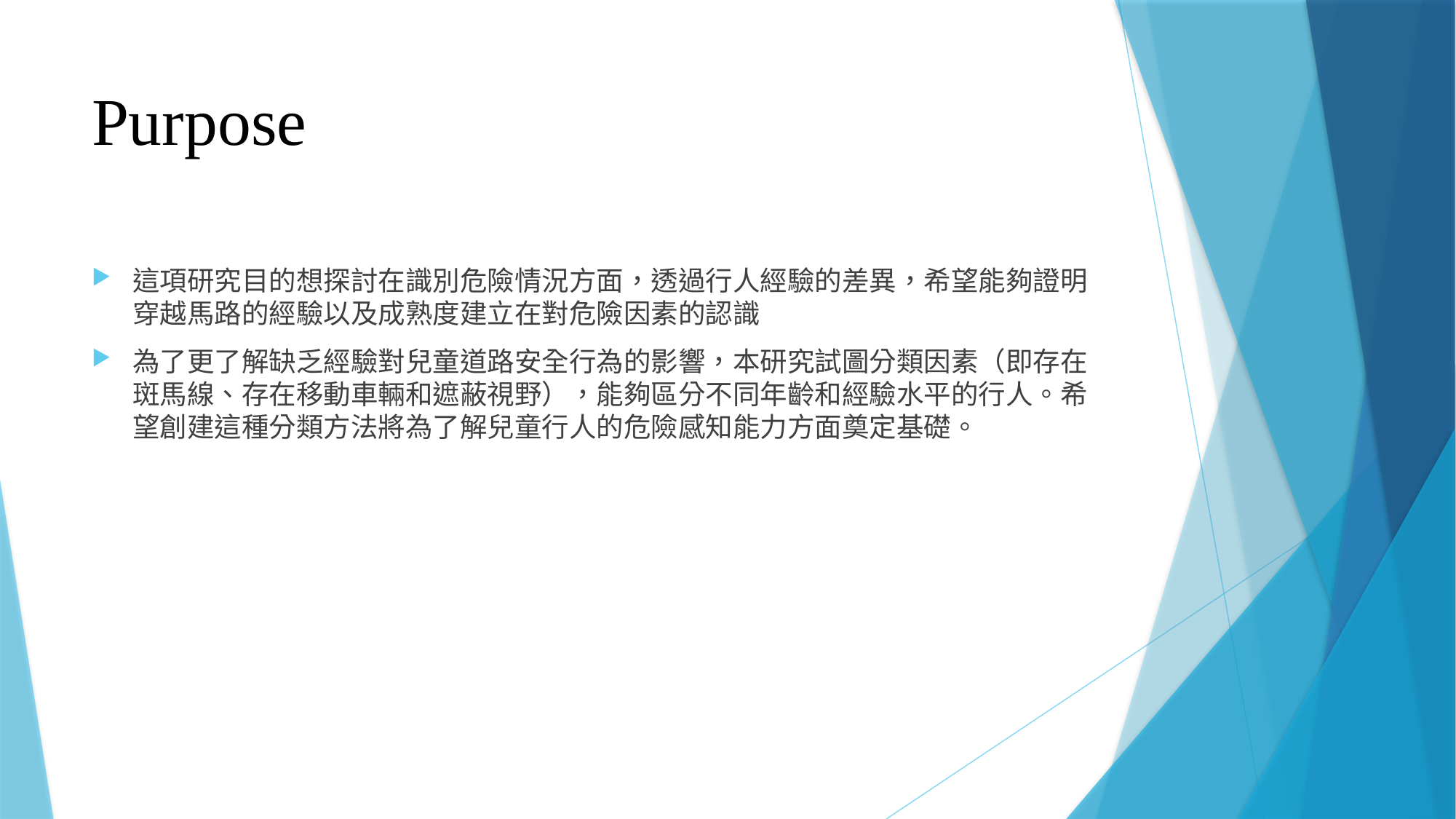

# Purpose
這項研究目的想探討在識別危險情況方面，透過行人經驗的差異，希望能夠證明穿越馬路的經驗以及成熟度建立在對危險因素的認識
為了更了解缺乏經驗對兒童道路安全行為的影響，本研究試圖分類因素（即存在斑馬線、存在移動車輛和遮蔽視野），能夠區分不同年齡和經驗水平的行人。希望創建這種分類方法將為了解兒童行人的危險感知能力方面奠定基礎。